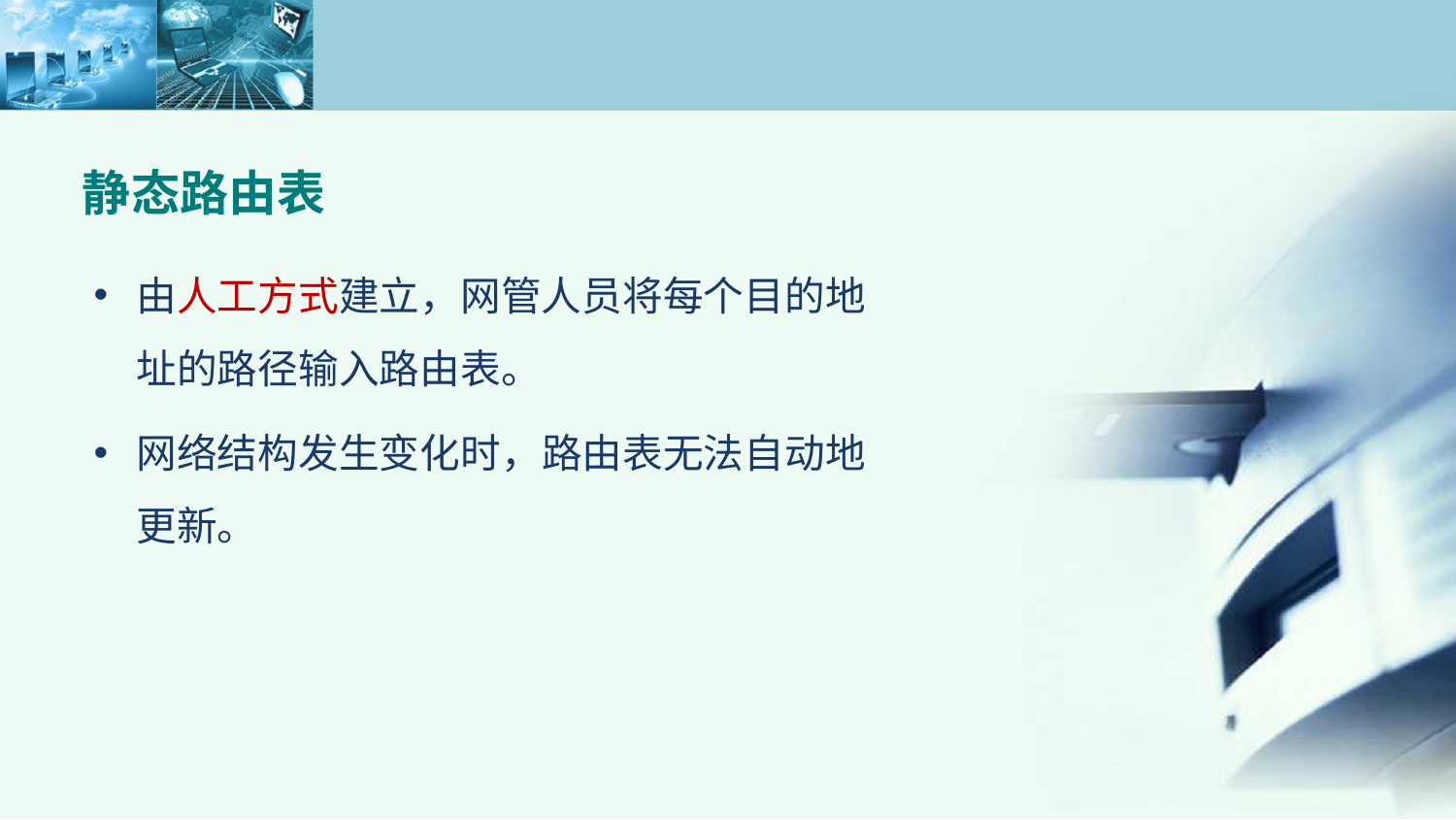

静态路由表
由人工方式建立，网管人员将每个目的地址的路径输入路由表。
网络结构发生变化时，路由表无法自动地更新。